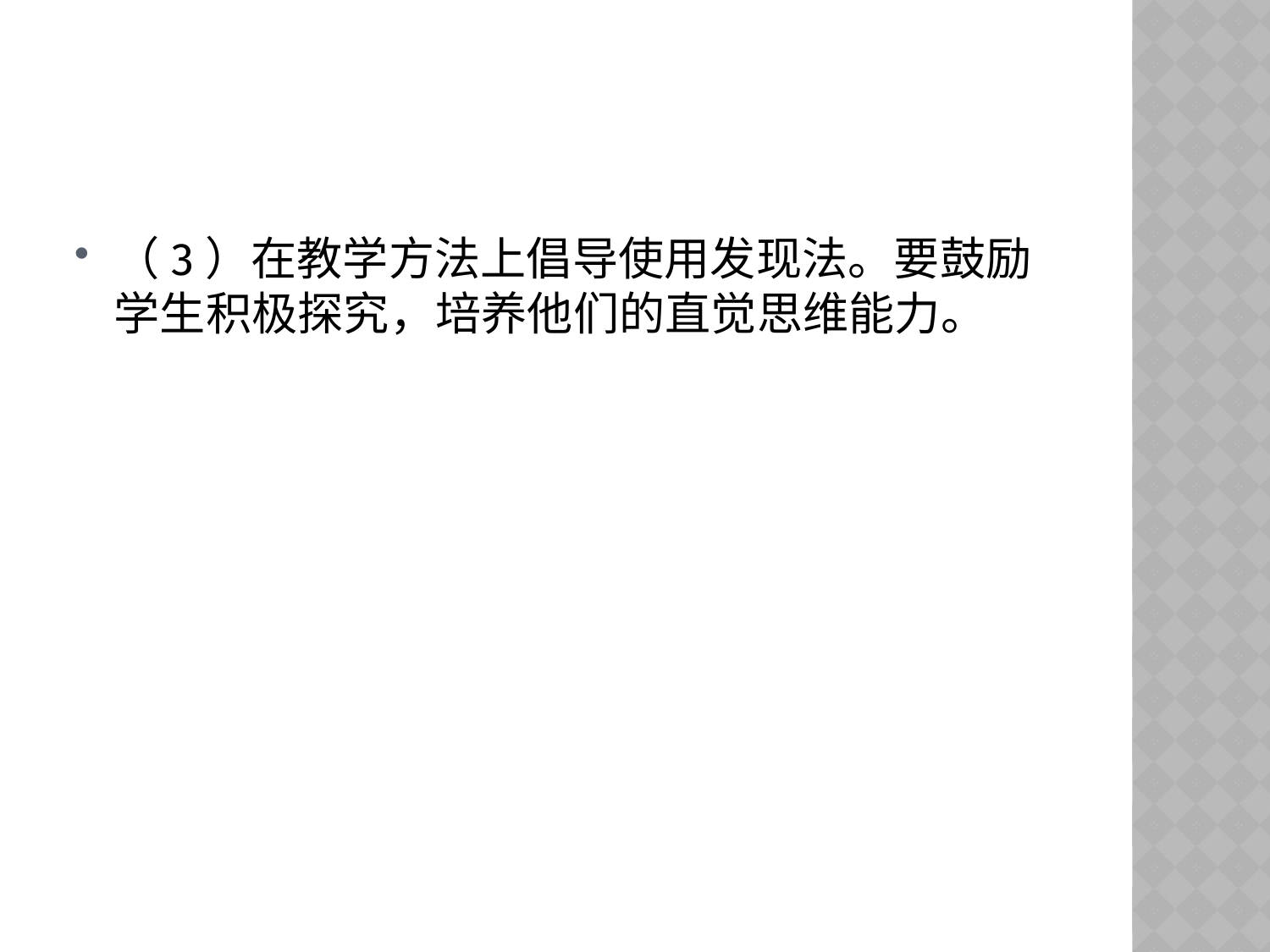

#
（3）在教学方法上倡导使用发现法。要鼓励学生积极探究，培养他们的直觉思维能力。